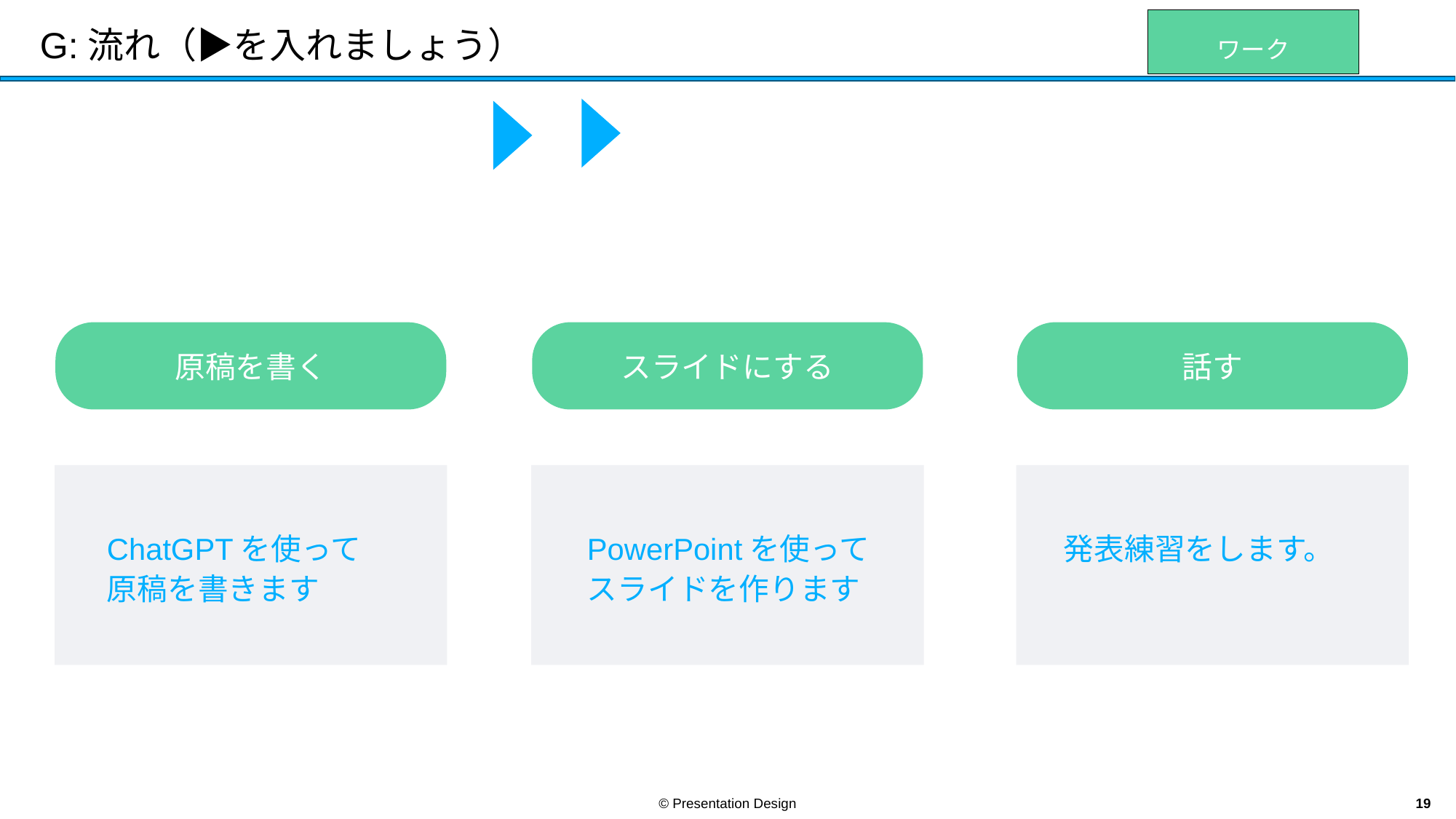

ワーク
# G:流れ（▶を入れましょう）

原稿を書く
スライドにする
話す

ChatGPTを使って
原稿を書きます
PowerPointを使って
スライドを作ります
発表練習をします。
© Presentation Design
19